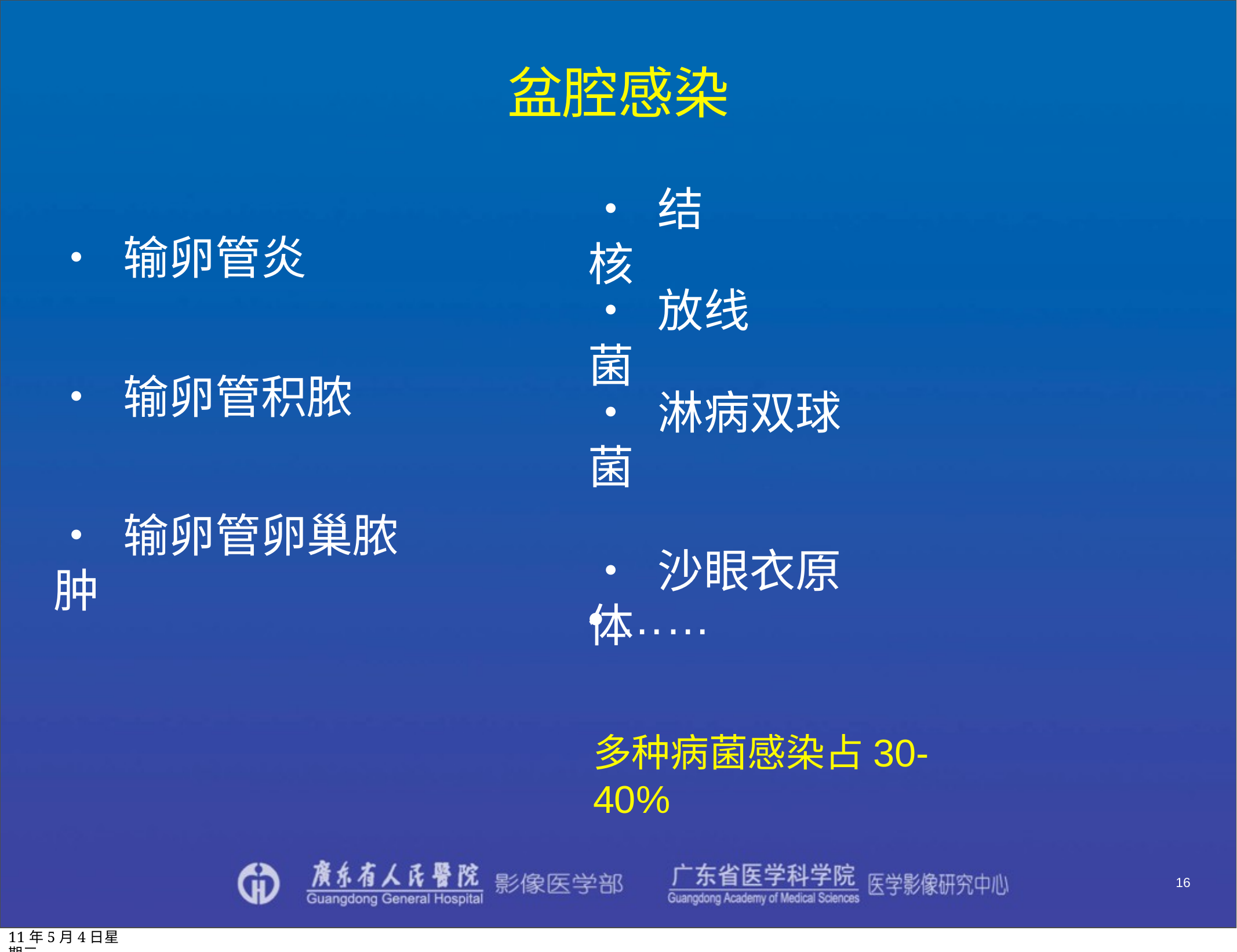

# 盆腔感染
• 结核
• 输卵管炎

• 输卵管积脓

• 输卵管卵巢脓肿
• 放线菌
• 淋病双球菌

• 沙眼衣原体
• ……
多种病菌感染占30-40%
16
11年5月4日星期三